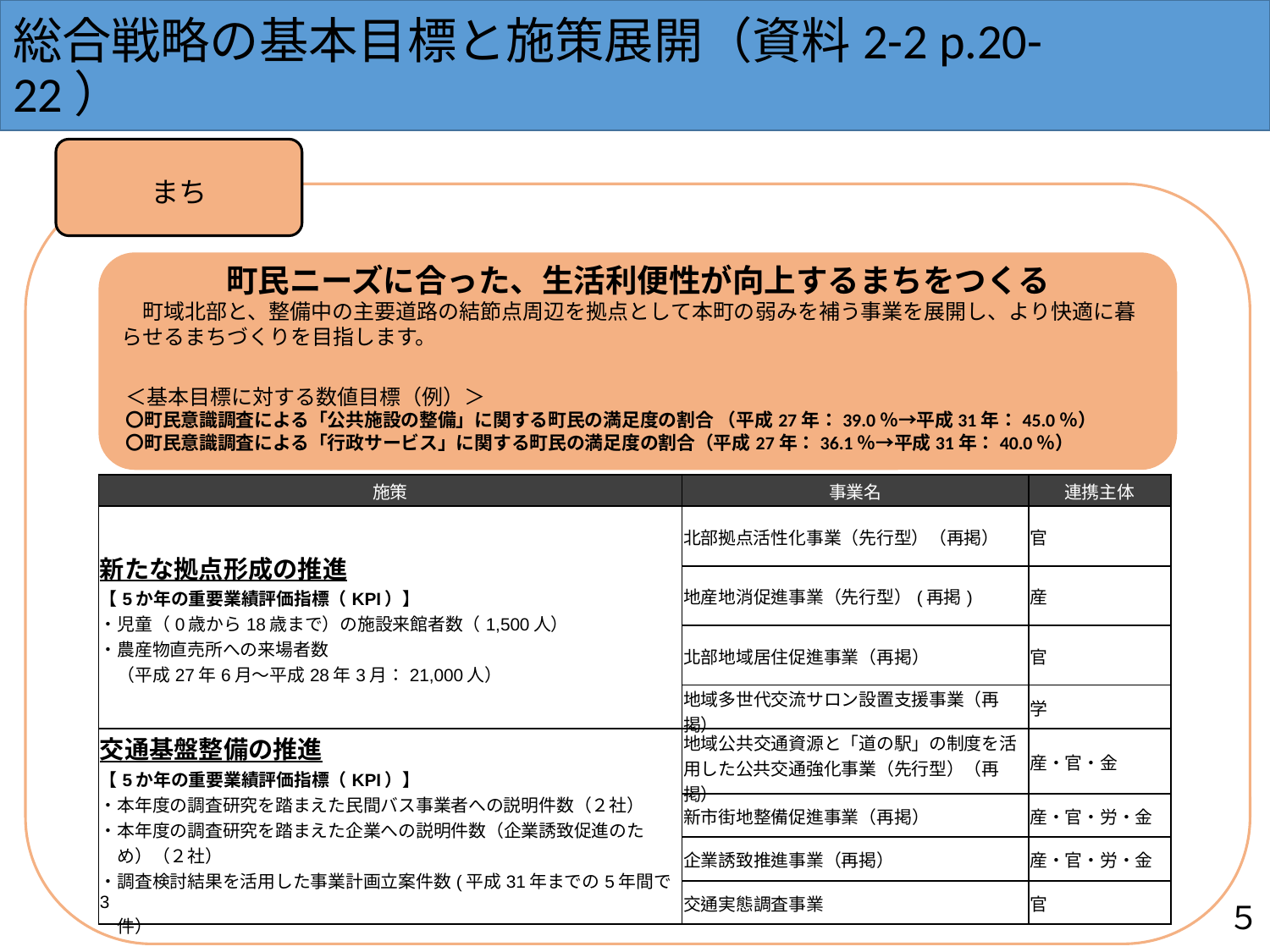

# 総合戦略の基本目標と施策展開（資料2-2 p.20-22）

まち

町民ニーズに合った、生活利便性が向上するまちをつくる
　町域北部と、整備中の主要道路の結節点周辺を拠点として本町の弱みを補う事業を展開し、より快適に暮らせるまちづくりを目指します。
＜基本目標に対する数値目標（例）＞
〇町民意識調査による「公共施設の整備」に関する町民の満足度の割合 （平成27年：39.0％→平成31年：45.0％）
〇町民意識調査による「行政サービス」に関する町民の満足度の割合（平成27年：36.1％→平成31年：40.0％）
| 施策 | 事業名 | 連携主体 |
| --- | --- | --- |
| 新たな拠点形成の推進 【5か年の重要業績評価指標（KPI）】 ・児童（0歳から18歳まで）の施設来館者数（1,500人） ・農産物直売所への来場者数 　（平成27年6月～平成28年3月：21,000人） | 北部拠点活性化事業（先行型）（再掲） | 官 |
|  | 地産地消促進事業（先行型）(再掲) | 産 |
|  | 北部地域居住促進事業（再掲） | 官 |
|  | 地域多世代交流サロン設置支援事業（再掲） | 学 |
| 交通基盤整備の推進 【5か年の重要業績評価指標（KPI）】 ・本年度の調査研究を踏まえた民間バス事業者への説明件数（２社） ・本年度の調査研究を踏まえた企業への説明件数（企業誘致促進のた 　め）（２社） ・調査検討結果を活用した事業計画立案件数(平成31年までの5年間で3 　件） | 地域公共交通資源と「道の駅」の制度を活用した公共交通強化事業（先行型）（再掲） | 産・官・金 |
|  | 新市街地整備促進事業（再掲） | 産・官・労・金 |
|  | 企業誘致推進事業（再掲） | 産・官・労・金 |
|  | 交通実態調査事業 | 官 |
５